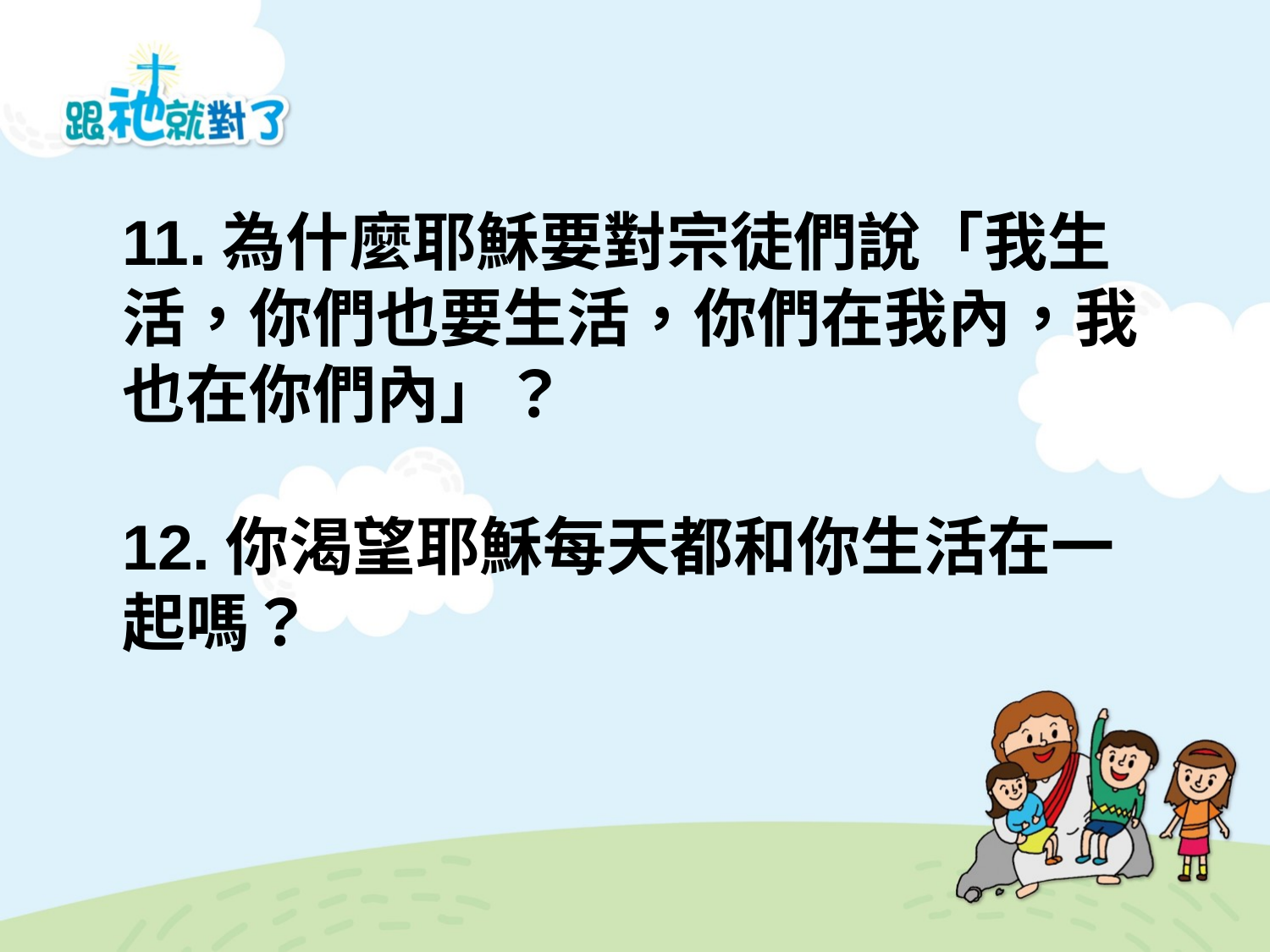

11.為什麼耶穌要對宗徒們說「我生活，你們也要生活，你們在我內，我也在你們內」？

12.你渴望耶穌每天都和你生活在一起嗎？